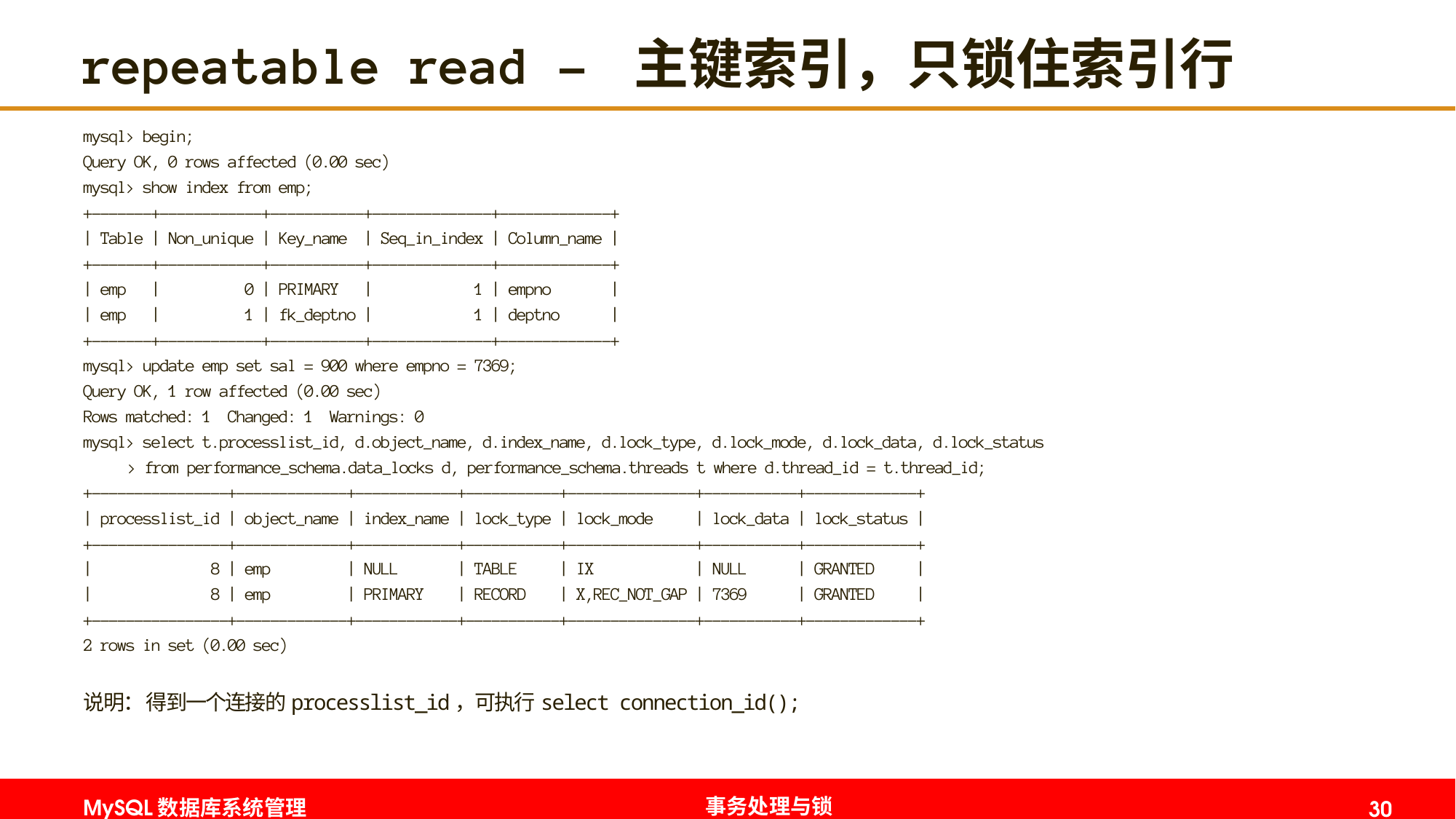

# repeatable read – 主键索引，只锁住索引行
mysql> begin;
Query OK, 0 rows affected (0.00 sec)
mysql> show index from emp;
+-------+------------+-----------+--------------+-------------+
| Table | Non_unique | Key_name  | Seq_in_index | Column_name |
+-------+------------+-----------+--------------+-------------+
| emp   |          0 | PRIMARY   |            1 | empno       |
| emp   |          1 | fk_deptno |            1 | deptno      |
+-------+------------+-----------+--------------+-------------+
mysql> update emp set sal = 900 where empno = 7369;
Query OK, 1 row affected (0.00 sec)
Rows matched: 1  Changed: 1  Warnings: 0
mysql> select t.processlist_id, d.object_name, d.index_name, d.lock_type, d.lock_mode, d.lock_data, d.lock_status
     > from performance_schema.data_locks d, performance_schema.threads t where d.thread_id = t.thread_id;
+----------------+-------------+------------+-----------+---------------+-----------+-------------+
| processlist_id | object_name | index_name | lock_type | lock_mode     | lock_data | lock_status |
+----------------+-------------+------------+-----------+---------------+-----------+-------------+
|              8 | emp         | NULL       | TABLE     | IX            | NULL      | GRANTED     |
|              8 | emp         | PRIMARY    | RECORD    | X,REC_NOT_GAP | 7369      | GRANTED     |
+----------------+-------------+------------+-----------+---------------+-----------+-------------+
2 rows in set (0.00 sec)

说明： 得到一个连接的processlist_id，可执行select connection_id();